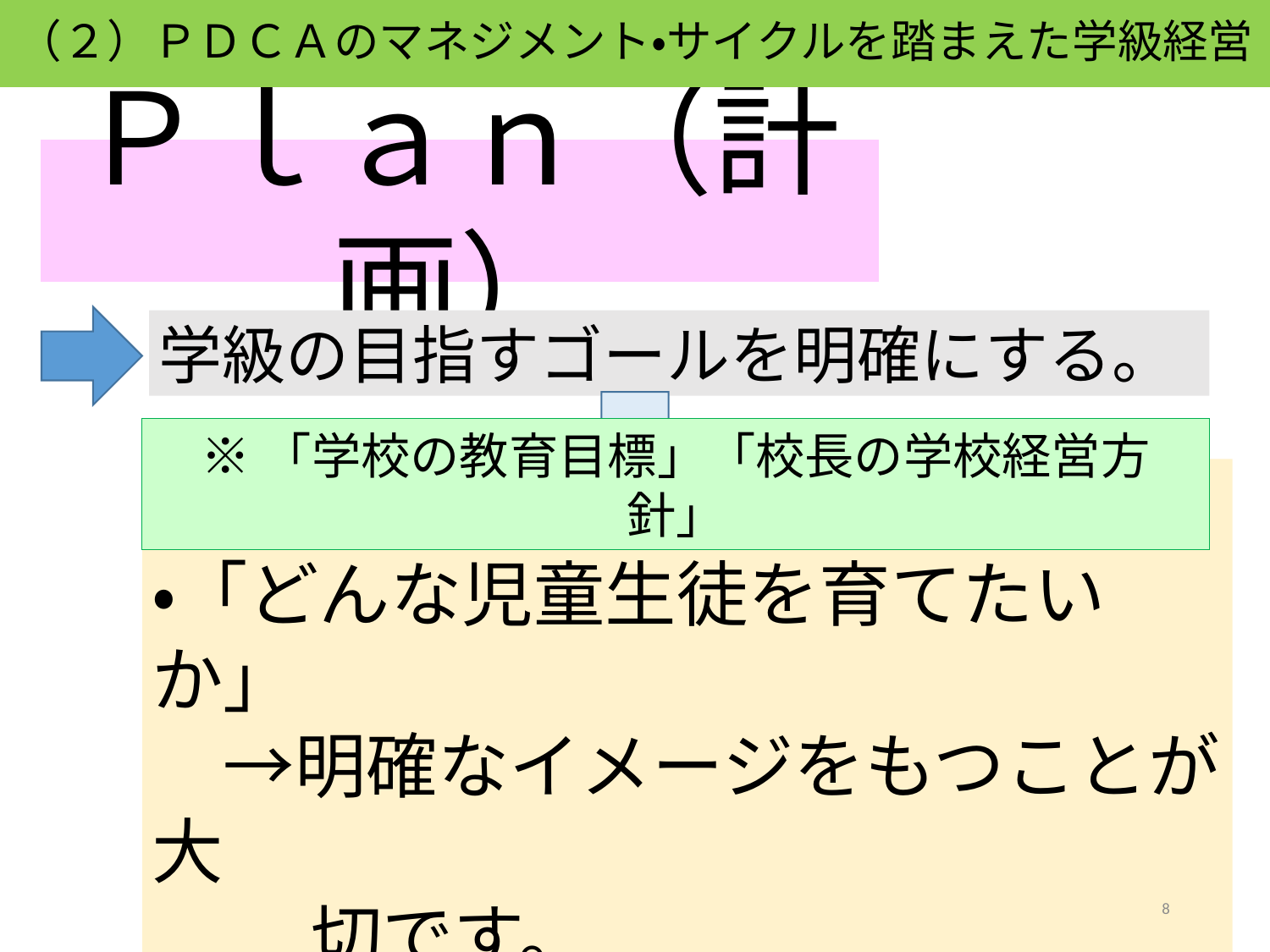

（２）ＰＤＣＡのマネジメント・サイクルを踏まえた学級経営
Ｐｌａｎ（計画）

学級の目指すゴールを明確にする。

※「学校の教育目標」「校長の学校経営方針」
・「どんな学級をつくりたいか」
・「どんな児童生徒を育てたいか」
　→明確なイメージをもつことが大
　　 切です。
8